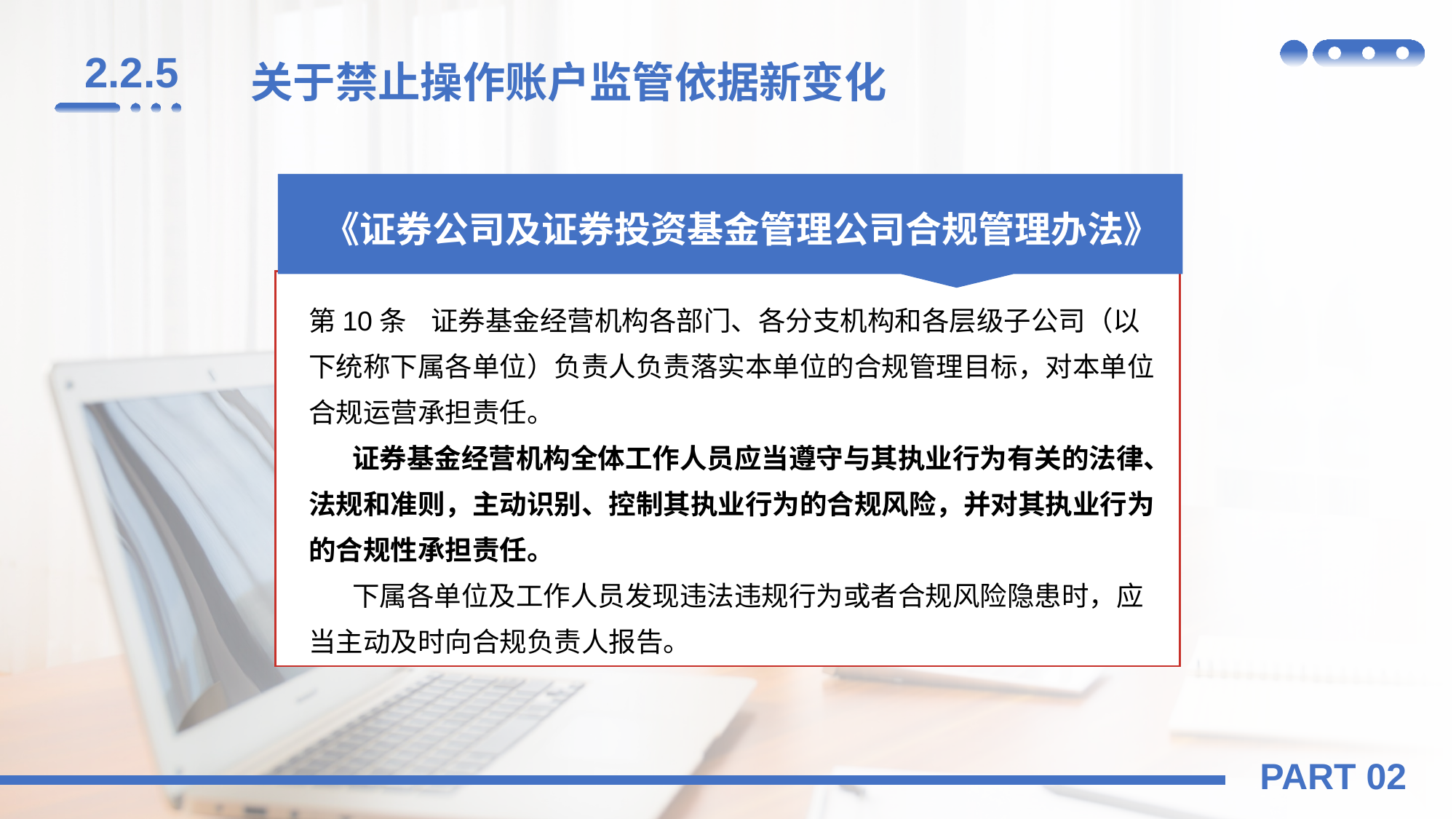

2.2.5

关于禁止操作账户监管依据新变化

《证券公司及证券投资基金管理公司合规管理办法》

第10条    证券基金经营机构各部门、各分支机构和各层级子公司（以下统称下属各单位）负责人负责落实本单位的合规管理目标，对本单位合规运营承担责任。
      证券基金经营机构全体工作人员应当遵守与其执业行为有关的法律、法规和准则，主动识别、控制其执业行为的合规风险，并对其执业行为的合规性承担责任。
      下属各单位及工作人员发现违法违规行为或者合规风险隐患时，应当主动及时向合规负责人报告。

PART 02